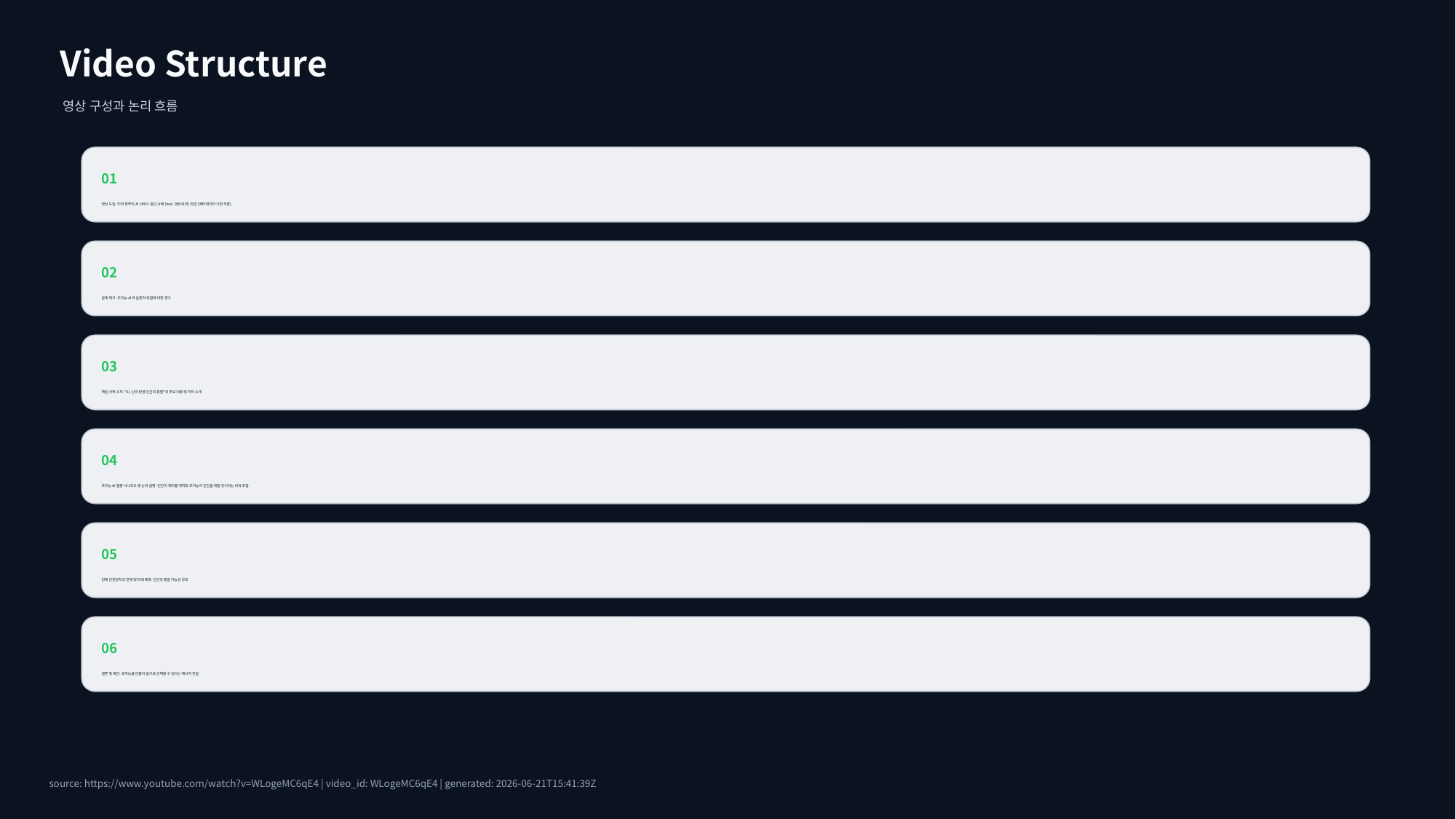

Video Structure
영상 구성과 논리 흐름

01
영상 도입: 미국 정부의 AI 서비스 중단 사례 (feat. 엔트로픽) 언급 (메타데이터 기반 추론)

02
문제 제기: 초지능 AI의 실존적 위협에 대한 경고

03
핵심 서적 소개: "AI, 신의 탄생 인간의 종말"의 주요 내용 및 저자 소개

04
초지능 AI 멸종 시나리오 및 논리 설명: 인간이 개미를 대하듯 초지능이 인간을 대할 것이라는 비유 포함

05
현재 안전장치의 한계 및 미래 예측: 인간의 종말 가능성 강조

06
결론 및 제언: 초지능을 만들지 않기로 선택할 수 있다는 메시지 전달
source: https://www.youtube.com/watch?v=WLogeMC6qE4 | video_id: WLogeMC6qE4 | generated: 2026-06-21T15:41:39Z